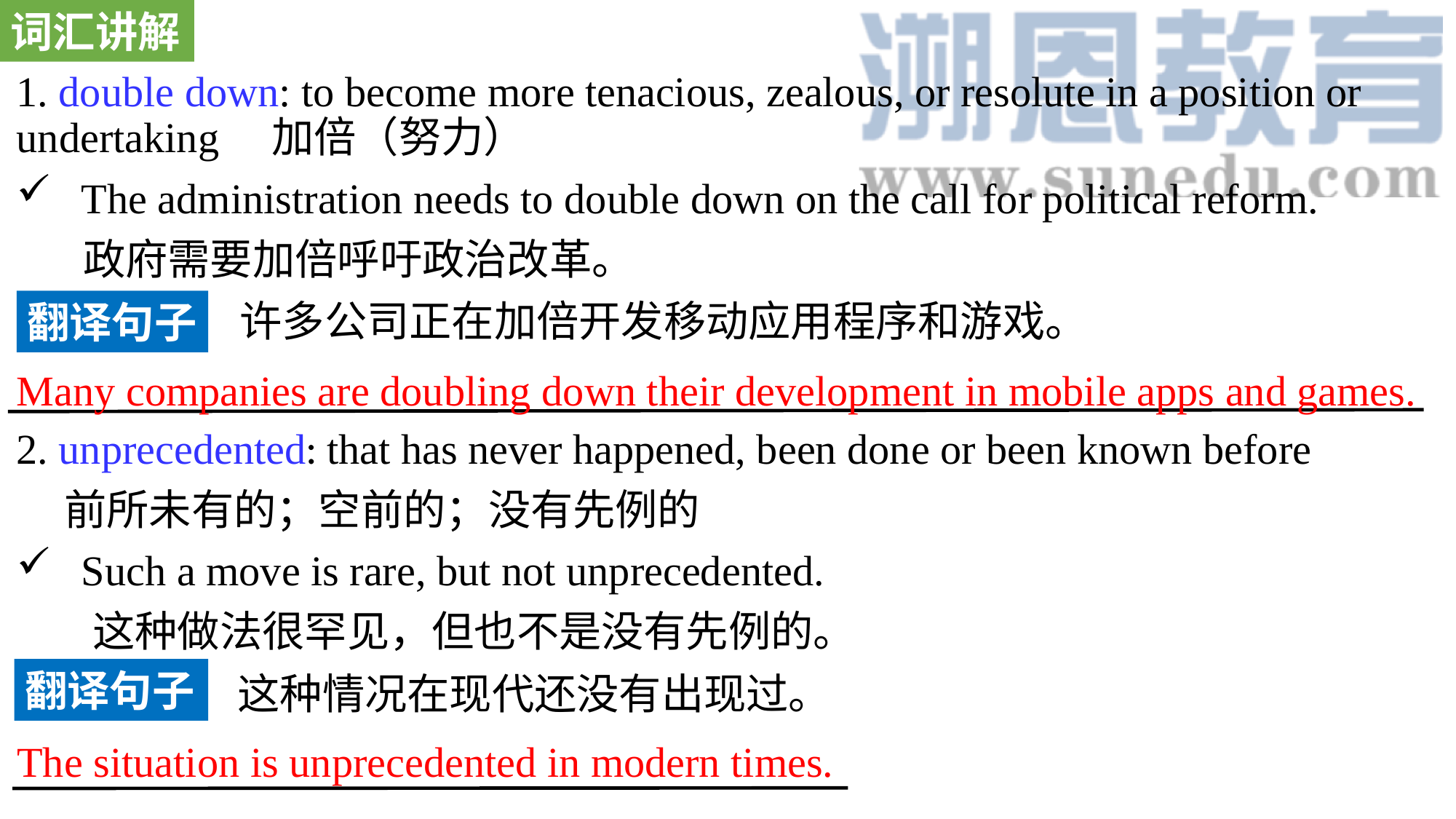

词汇讲解
1. double down: to become more tenacious, zealous, or resolute in a position or undertaking    加倍（努力）
 The administration needs to double down on the call for political reform.
      政府需要加倍呼吁政治改革。

2. unprecedented: that has never happened, been done or been known before
    前所未有的；空前的；没有先例的
 Such a move is rare, but not unprecedented.
       这种做法很罕见，但也不是没有先例的。
许多公司正在加倍开发移动应用程序和游戏。
翻译句子
Many companies are doubling down their development in mobile apps and games.
翻译句子
这种情况在现代还没有出现过。
The situation is unprecedented in modern times.